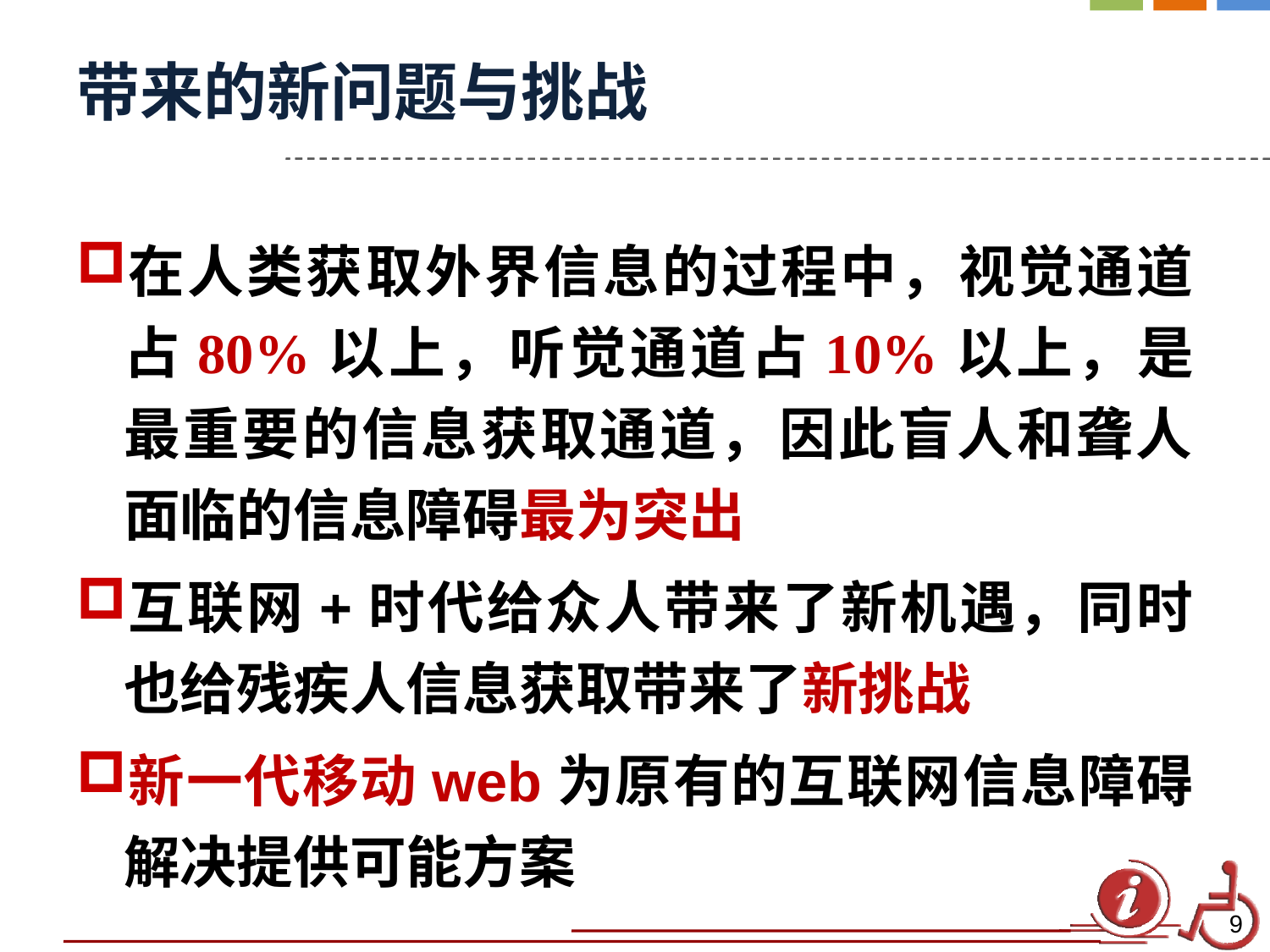

# 带来的新问题与挑战
在人类获取外界信息的过程中，视觉通道占80%以上，听觉通道占10%以上，是最重要的信息获取通道，因此盲人和聋人面临的信息障碍最为突出
互联网+时代给众人带来了新机遇，同时也给残疾人信息获取带来了新挑战
新一代移动web为原有的互联网信息障碍解决提供可能方案
9